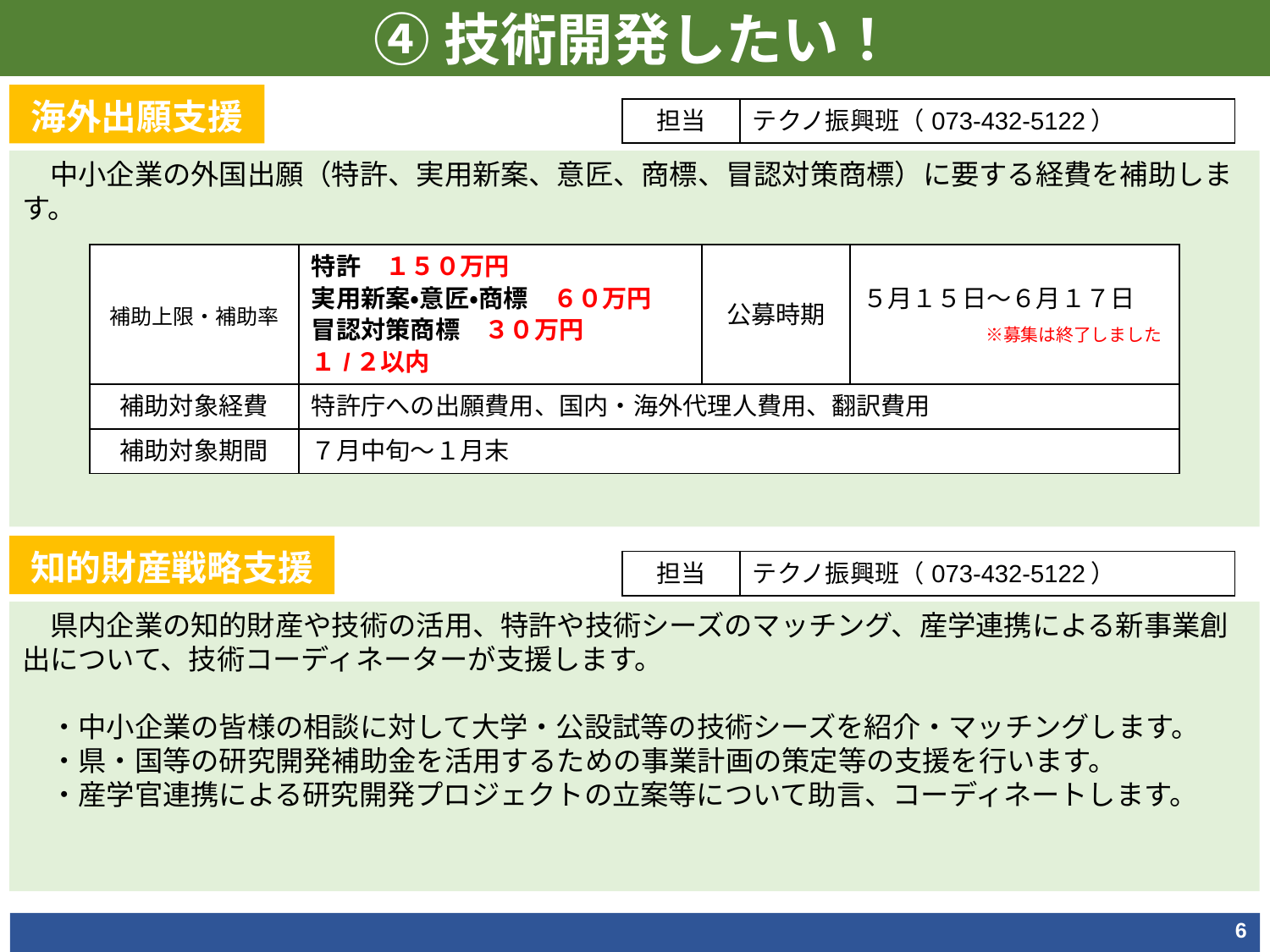

④技術開発したい！
海外出願支援
| 担当 | テクノ振興班（073-432-5122） |
| --- | --- |
　中小企業の外国出願（特許、実用新案、意匠、商標、冒認対策商標）に要する経費を補助します。

| 補助上限・補助率 | 特許　１５０万円 実用新案・意匠・商標　６０万円 冒認対策商標　３０万円 １/２以内 | 公募時期 | ５月１５日～６月１７日 　　　　　　　※募集は終了しました |
| --- | --- | --- | --- |
| 補助対象経費 | 特許庁への出願費用、国内・海外代理人費用、翻訳費用 |  |  |
| 補助対象期間 | ７月中旬～１月末 |  |  |
知的財産戦略支援
| 担当 | テクノ振興班（073-432-5122） |
| --- | --- |
　県内企業の知的財産や技術の活用、特許や技術シーズのマッチング、産学連携による新事業創出について、技術コーディネーターが支援します。

　・中小企業の皆様の相談に対して大学・公設試等の技術シーズを紹介・マッチングします。
　・県・国等の研究開発補助金を活用するための事業計画の策定等の支援を行います。
　・産学官連携による研究開発プロジェクトの立案等について助言、コーディネートします。
6